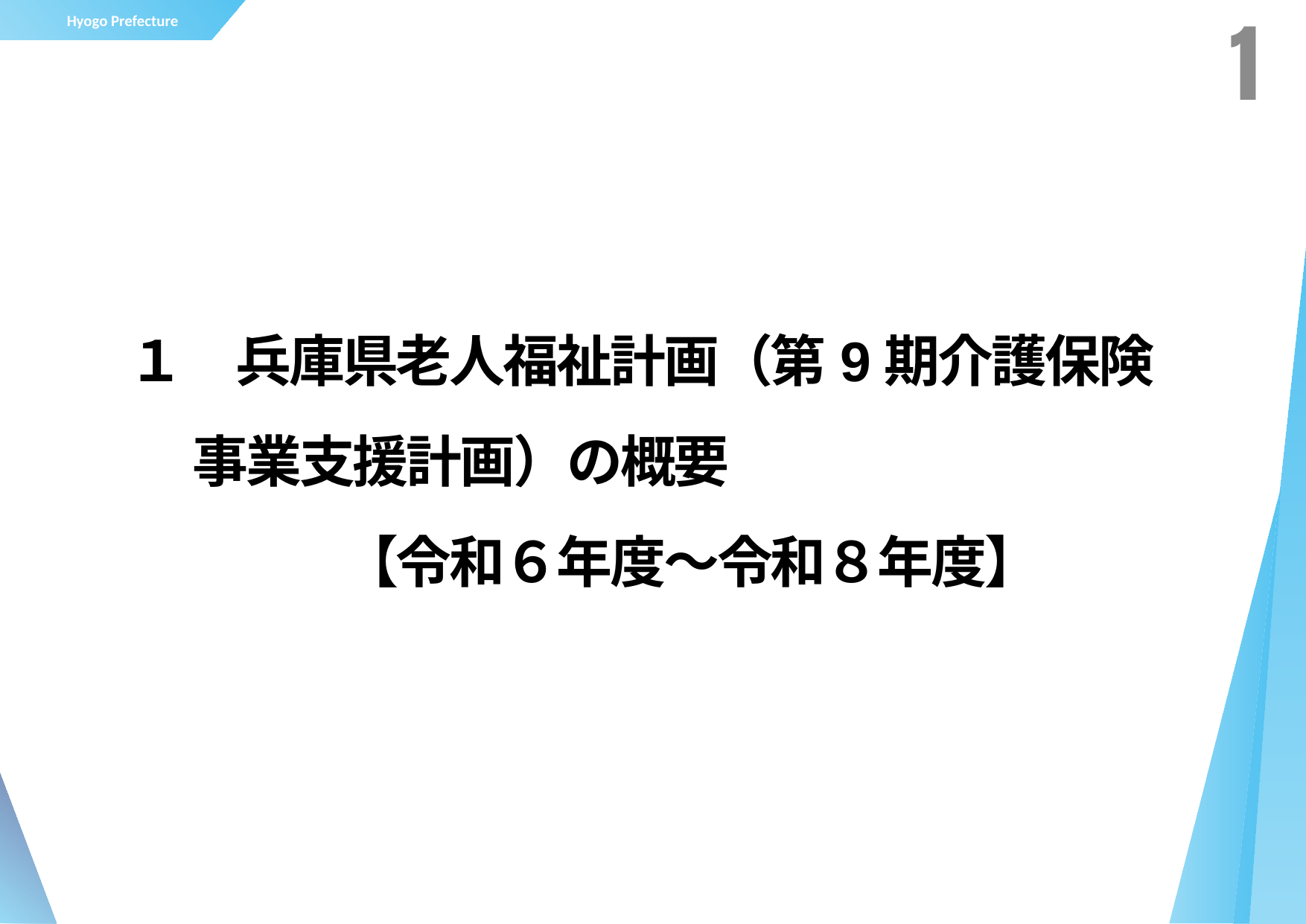

1
１　兵庫県老人福祉計画（第9期介護保険
　 事業支援計画）の概要
　　　　【令和６年度～令和８年度】